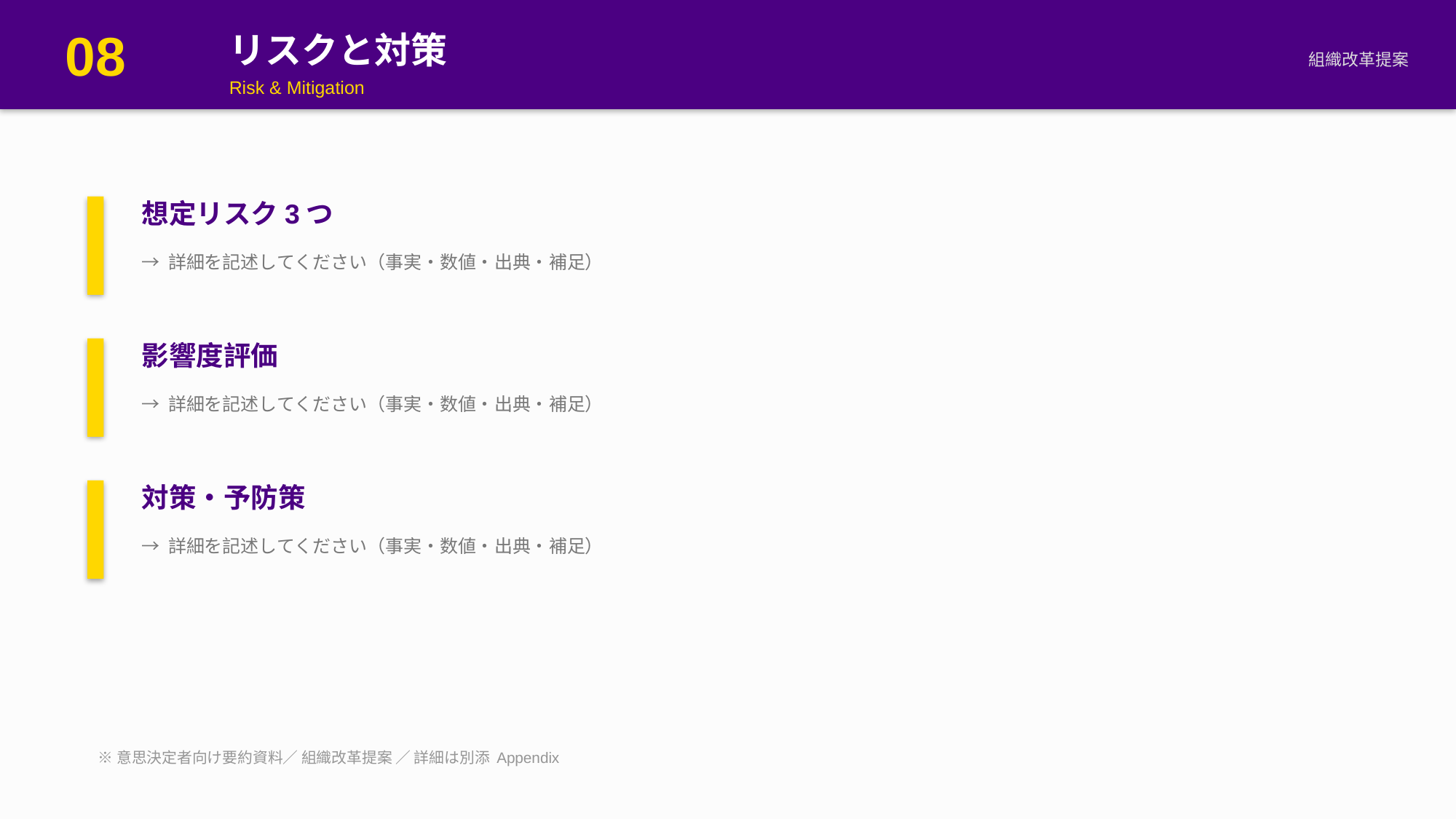

08
リスクと対策
組織改革提案
Risk & Mitigation
想定リスク3つ

→ 詳細を記述してください（事実・数値・出典・補足）
影響度評価

→ 詳細を記述してください（事実・数値・出典・補足）
対策・予防策

→ 詳細を記述してください（事実・数値・出典・補足）
※意思決定者向け要約資料／ 組織改革提案 ／ 詳細は別添 Appendix